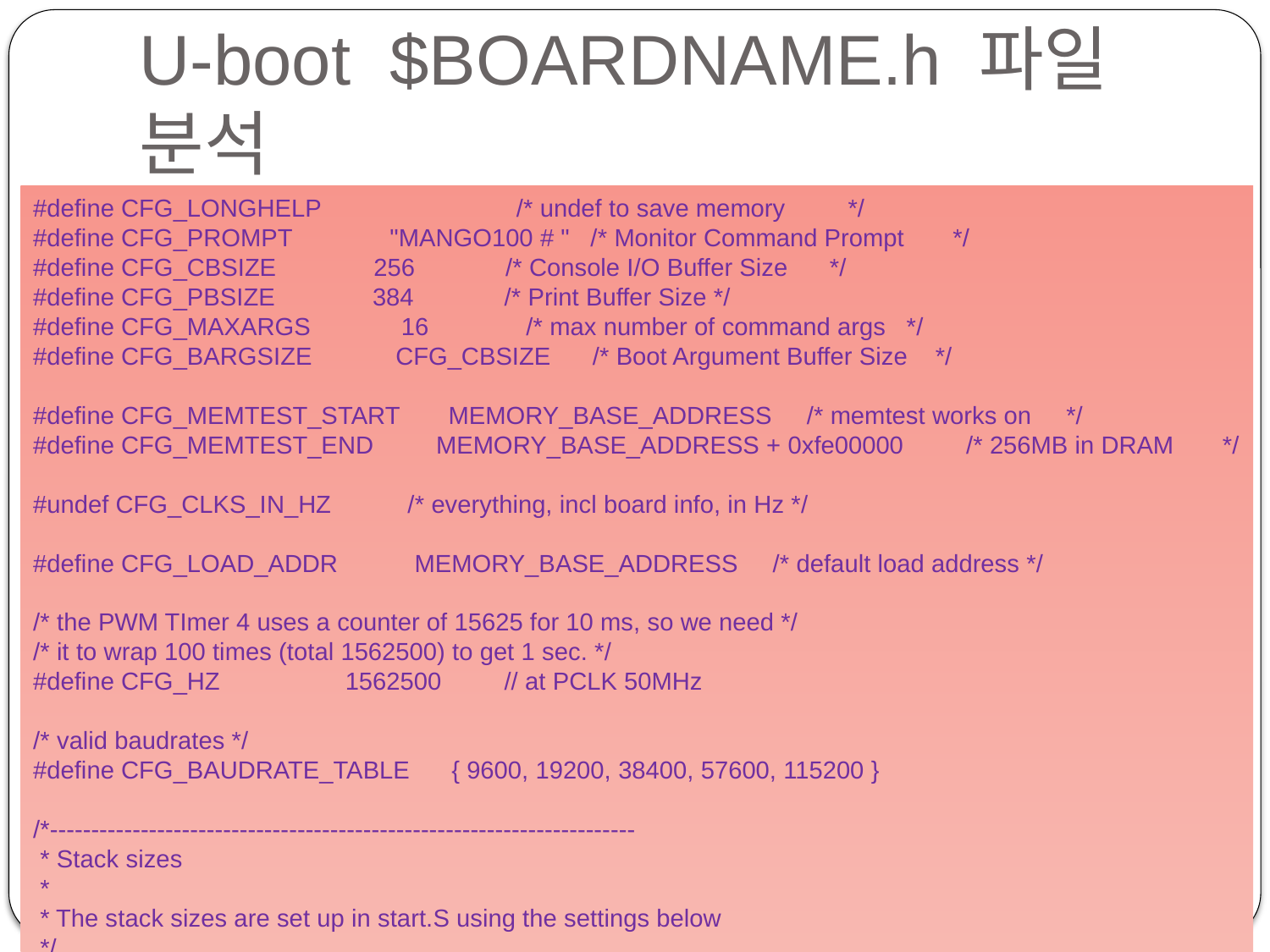

# U-boot  $BOARDNAME.h 파일 분석
#define CFG_LONGHELP                            /* undef to save memory         */
#define CFG_PROMPT              "MANGO100 # "   /* Monitor Command Prompt       */
#define CFG_CBSIZE              256             /* Console I/O Buffer Size      */
#define CFG_PBSIZE              384             /* Print Buffer Size */
#define CFG_MAXARGS             16              /* max number of command args   */
#define CFG_BARGSIZE            CFG_CBSIZE      /* Boot Argument Buffer Size    */

#define CFG_MEMTEST_START       MEMORY_BASE_ADDRESS     /* memtest works on     */
#define CFG_MEMTEST_END         MEMORY_BASE_ADDRESS + 0xfe00000         /* 256MB in DRAM       */

#undef CFG_CLKS_IN_HZ           /* everything, incl board info, in Hz */

#define CFG_LOAD_ADDR           MEMORY_BASE_ADDRESS     /* default load address */

/* the PWM TImer 4 uses a counter of 15625 for 10 ms, so we need */
/* it to wrap 100 times (total 1562500) to get 1 sec. */
#define CFG_HZ                  1562500         // at PCLK 50MHz

/* valid baudrates */
#define CFG_BAUDRATE_TABLE      { 9600, 19200, 38400, 57600, 115200 }

/*-----------------------------------------------------------------------
 * Stack sizes
 *
 * The stack sizes are set up in start.S using the settings below
 */
#define CONFIG_STACKSIZE        0x40000         /* regular stack 256KB */
#ifdef CONFIG_USE_IRQ
#define CONFIG_STACKSIZE_IRQ    (4*1024)        /* IRQ stack */
#define CONFIG_STACKSIZE_FIQ    (4*1024)        /* FIQ stack */
#endif
cafe.naver.com/embeddedcrazyboys